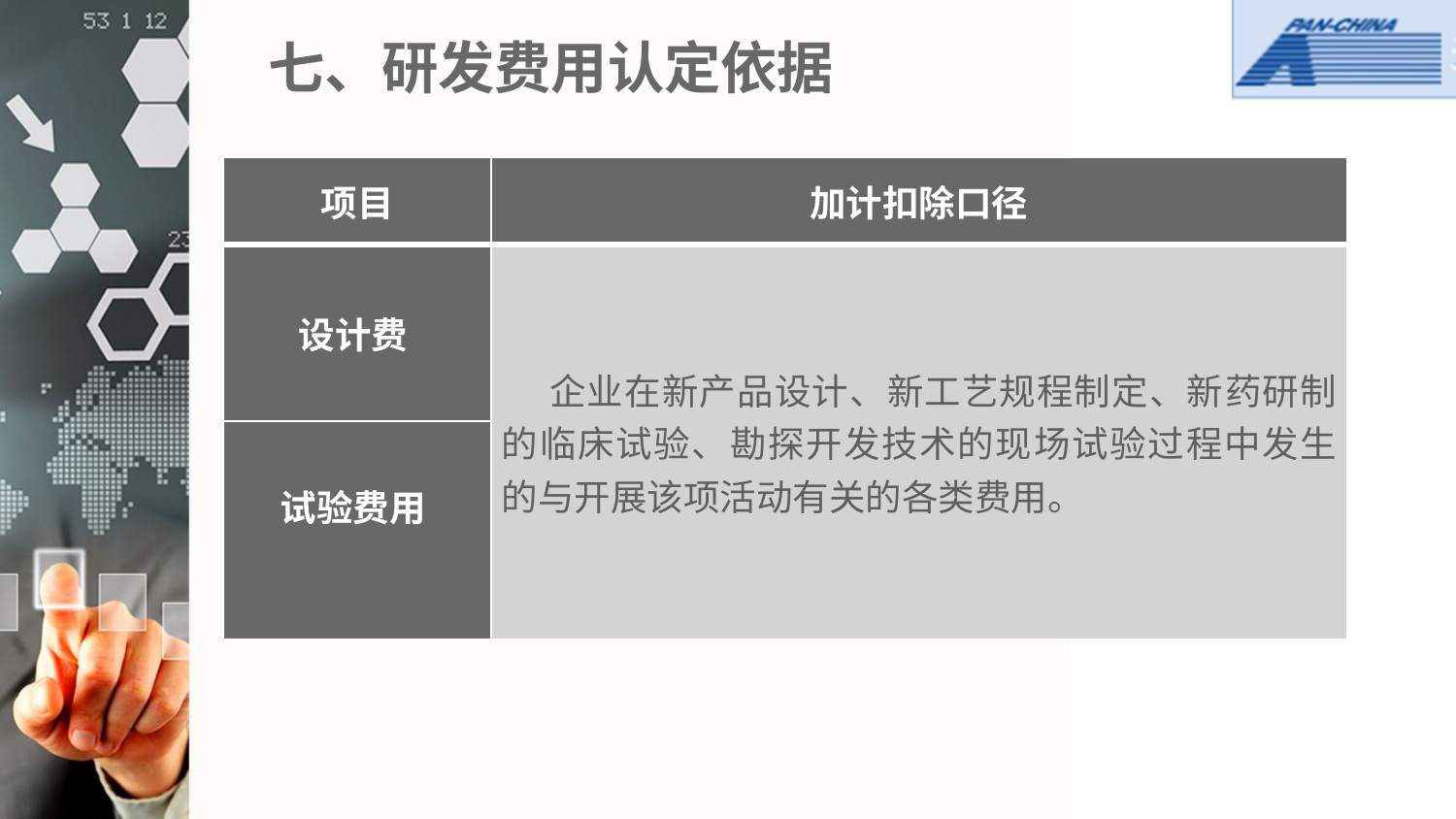

# 七、研发费用认定依据
| 项目 | 加计扣除口径 |
| --- | --- |
| 设计费 | 企业在新产品设计、新工艺规程制定、新药研制的临床试验、勘探开发技术的现场试验过程中发生的与开展该项活动有关的各类费用。 |
| 试验费用 |  |